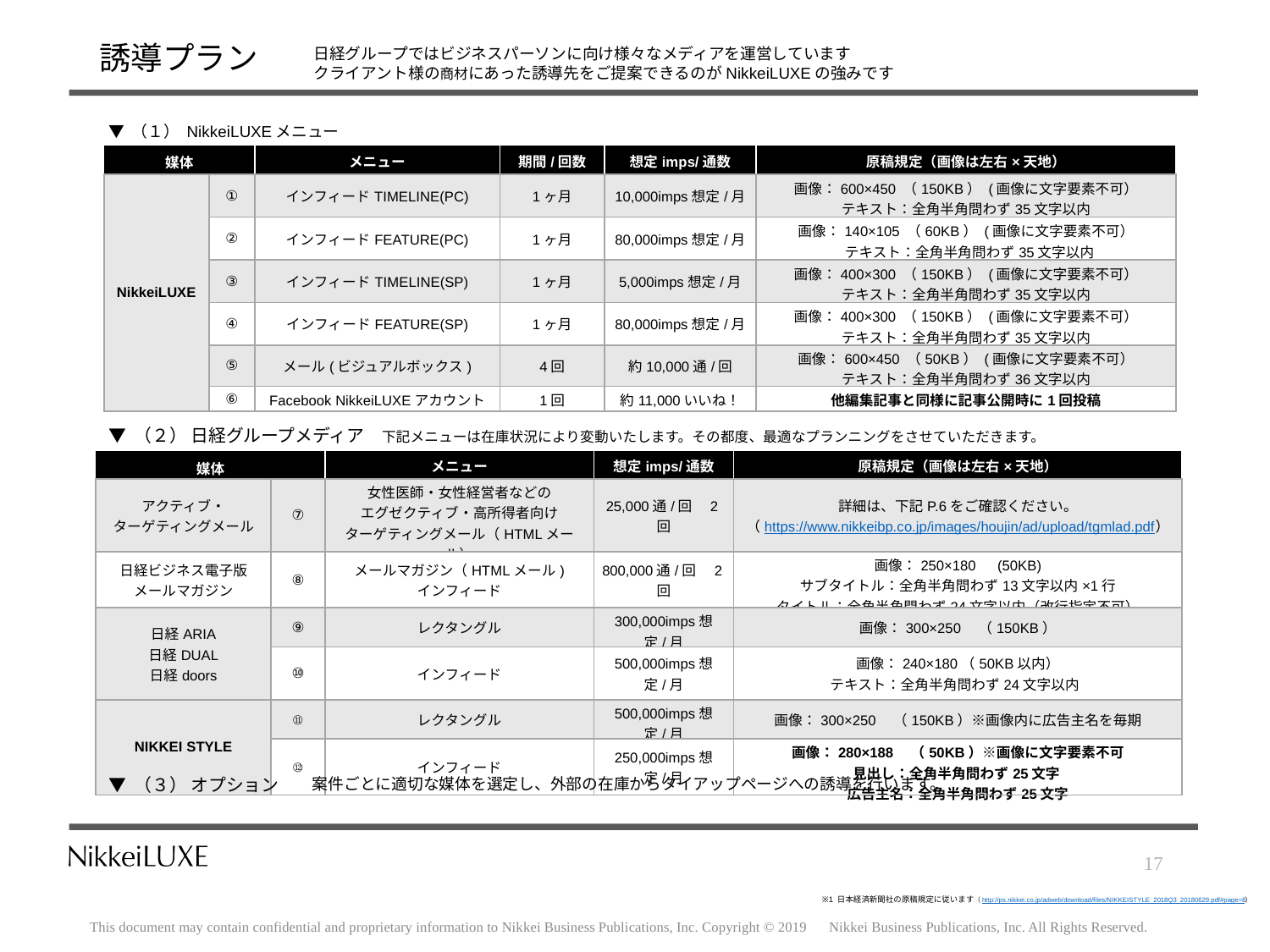

誘導プラン
日経グループではビジネスパーソンに向け様々なメディアを運営しています
クライアント様の商材にあった誘導先をご提案できるのがNikkeiLUXEの強みです
▼ （１） NikkeiLUXEメニュー
| 媒体 |  | メニュー | 期間/回数 | 想定imps/通数 | 原稿規定（画像は左右×天地） |
| --- | --- | --- | --- | --- | --- |
| NikkeiLUXE | ① | インフィードTIMELINE(PC) | 1ヶ月 | 10,000imps想定/月 | 画像：600×450 （150KB） (画像に文字要素不可） テキスト：全角半角問わず35文字以内 |
|  | ② | インフィードFEATURE(PC) | 1ヶ月 | 80,000imps想定/月 | 画像：140×105 （60KB） (画像に文字要素不可） テキスト：全角半角問わず35文字以内 |
|  | ③ | インフィードTIMELINE(SP) | 1ヶ月 | 5,000imps想定/月 | 画像：400×300 （150KB） (画像に文字要素不可） テキスト：全角半角問わず35文字以内 |
|  | ④ | インフィードFEATURE(SP) | 1ヶ月 | 80,000imps想定/月 | 画像：400×300 （150KB） (画像に文字要素不可） テキスト：全角半角問わず35文字以内 |
|  | ⑤ | メール(ビジュアルボックス) | 4回 | 約10,000通/回 | 画像：600×450 （50KB） (画像に文字要素不可） テキスト：全角半角問わず36文字以内 |
|  | ⑥ | Facebook NikkeiLUXEアカウント | 1回 | 約11,000いいね！ | 他編集記事と同様に記事公開時に1回投稿 |
▼ （２） 日経グループメディア　下記メニューは在庫状況により変動いたします。その都度、最適なプランニングをさせていただきます。
| 媒体 |  | メニュー | 想定imps/通数 | 原稿規定（画像は左右×天地） |
| --- | --- | --- | --- | --- |
| アクティブ・ ターゲティングメール | ⑦ | 女性医師・女性経営者などの エグゼクティブ・高所得者向け ターゲティングメール（HTMLメール） | 25,000通/回　2回 | 詳細は、下記P.6をご確認ください。 （https://www.nikkeibp.co.jp/images/houjin/ad/upload/tgmlad.pdf） |
| 日経ビジネス電子版 メールマガジン | ⑧ | メールマガジン（HTMLメール) インフィード | 800,000通/回　2回 | 画像：250×180　(50KB) サブタイトル：全角半角問わず13文字以内×1行 タイトル：全角半角問わず24文字以内（改行指定不可） |
| 日経ARIA 日経DUAL 日経doors | ⑨ | レクタングル | 300,000imps想定/月 | 画像：300×250　（150KB） |
|  | ⑩ | インフィード | 500,000imps想定/月 | 画像：240×180（50KB以内） テキスト：全⾓半⾓問わず24⽂字以内 |
| NIKKEI STYLE | ⑪ | レクタングル | 500,000imps想定/月 | 画像：300×250　（150KB）※画像内に広告主名を毎期 |
|  | ⑫ | インフィード | 250,000imps想定/月 | 画像：280×188　（50KB）※画像に文字要素不可 見出し：全角半角問わず25文字 広告主名：全角半角問わず25文字 |
▼ （３） オプション
案件ごとに適切な媒体を選定し、外部の在庫からタイアップページへの誘導を行います。
17
※1 日本経済新聞社の原稿規定に従います（http://ps.nikkei.co.jp/adweb/download/files/NIKKEISTYLE_2018Q3_20180629.pdf#page=8）
This document may contain confidential and proprietary information to Nikkei Business Publications, Inc. Copyright © 2019　Nikkei Business Publications, Inc. All Rights Reserved.